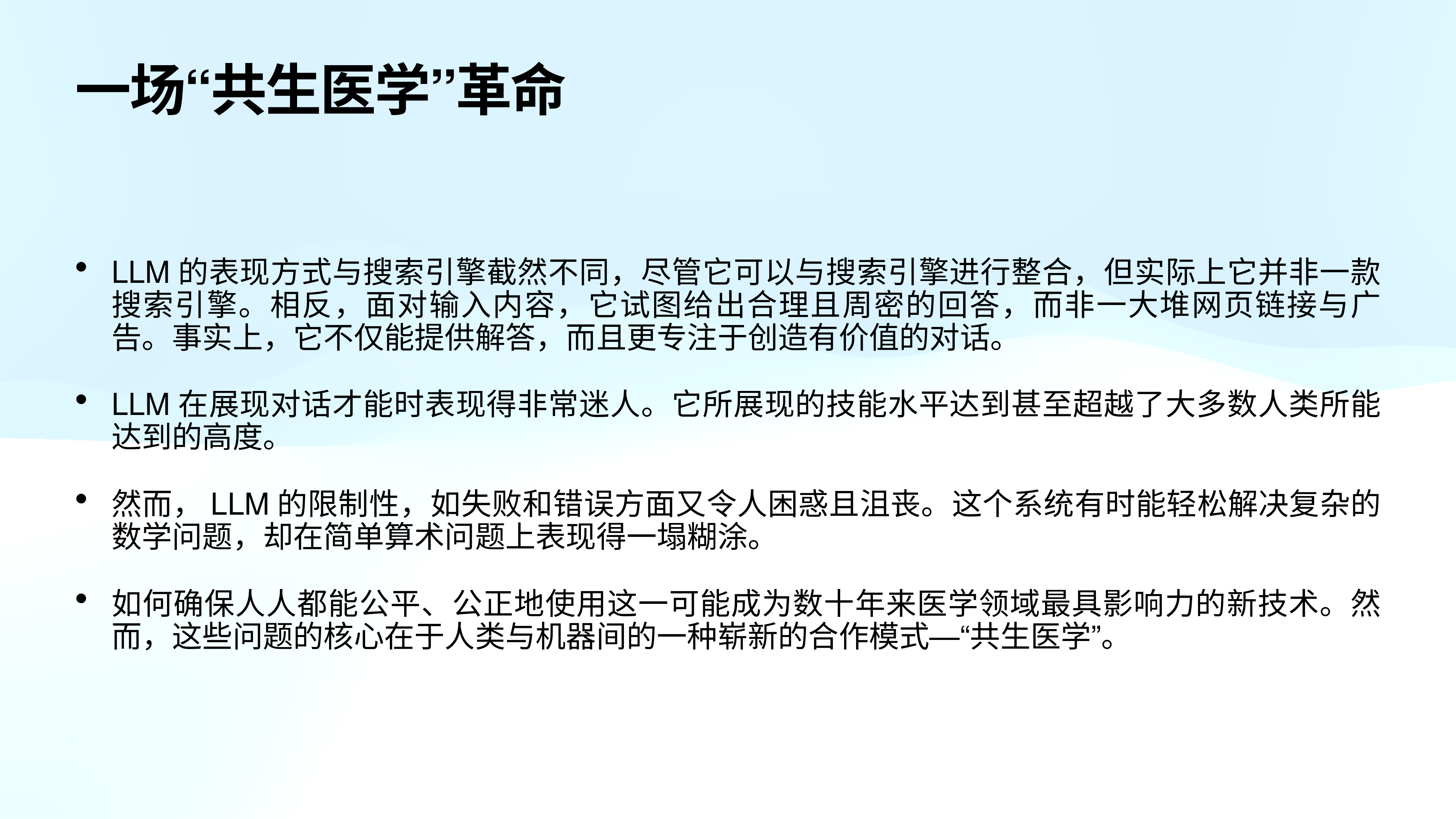

# 一场“共生医学”革命

LLM的表现方式与搜索引擎截然不同，尽管它可以与搜索引擎进行整合，但实际上它并非一款搜索引擎。相反，面对输入内容，它试图给出合理且周密的回答，而非一大堆网页链接与广告。事实上，它不仅能提供解答，而且更专注于创造有价值的对话。
LLM在展现对话才能时表现得非常迷人。它所展现的技能水平达到甚至超越了大多数人类所能达到的高度。
然而，LLM的限制性，如失败和错误方面又令人困惑且沮丧。这个系统有时能轻松解决复杂的数学问题，却在简单算术问题上表现得一塌糊涂。
如何确保人人都能公平、公正地使用这一可能成为数十年来医学领域最具影响力的新技术。然而，这些问题的核心在于人类与机器间的一种崭新的合作模式—“共生医学”。